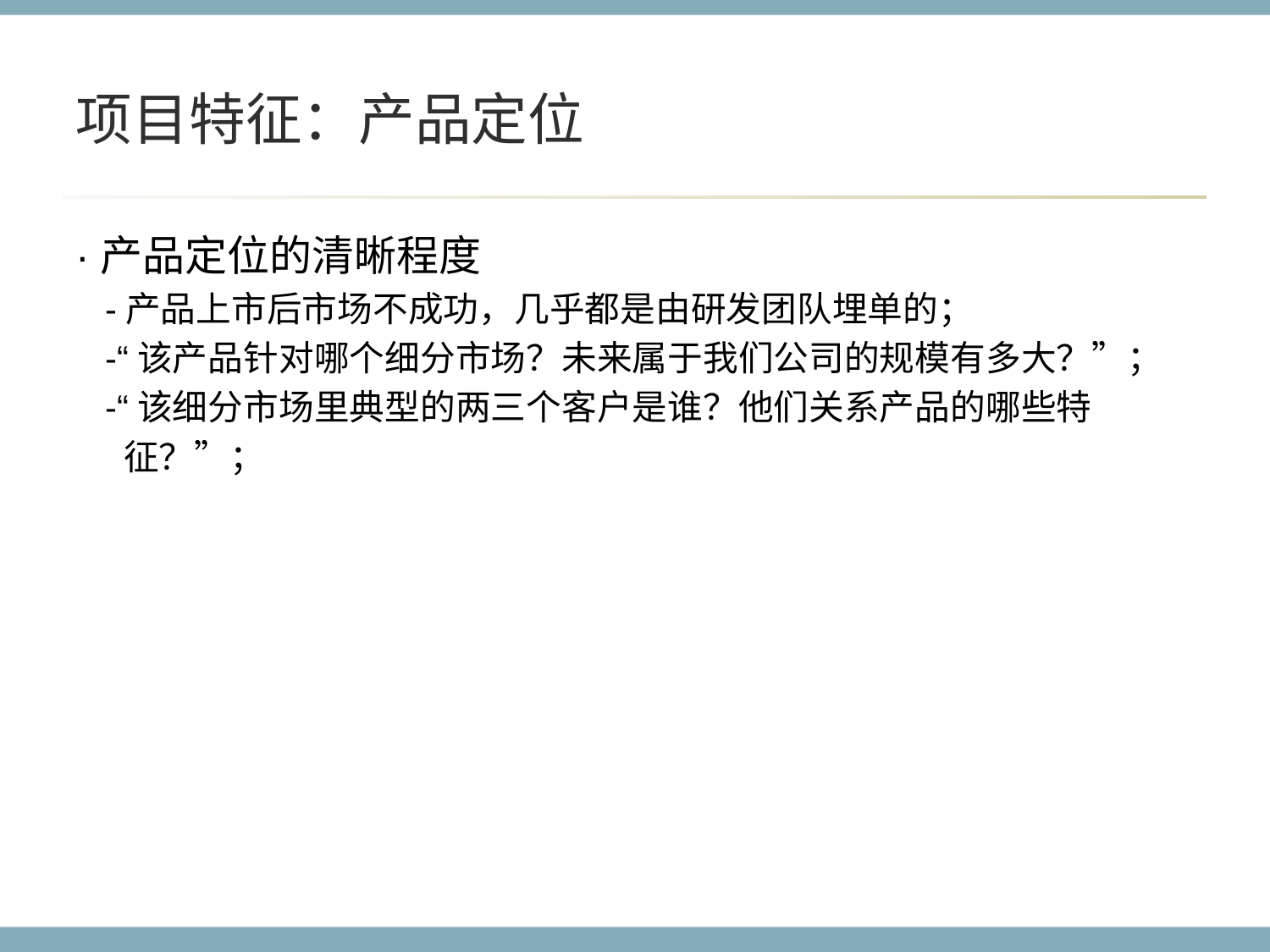

# 项目特征：产品定位
·产品定位的清晰程度
   -产品上市后市场不成功，几乎都是由研发团队埋单的；
   -“该产品针对哪个细分市场？未来属于我们公司的规模有多大？”；
   -“该细分市场里典型的两三个客户是谁？他们关系产品的哪些特
     征？”；